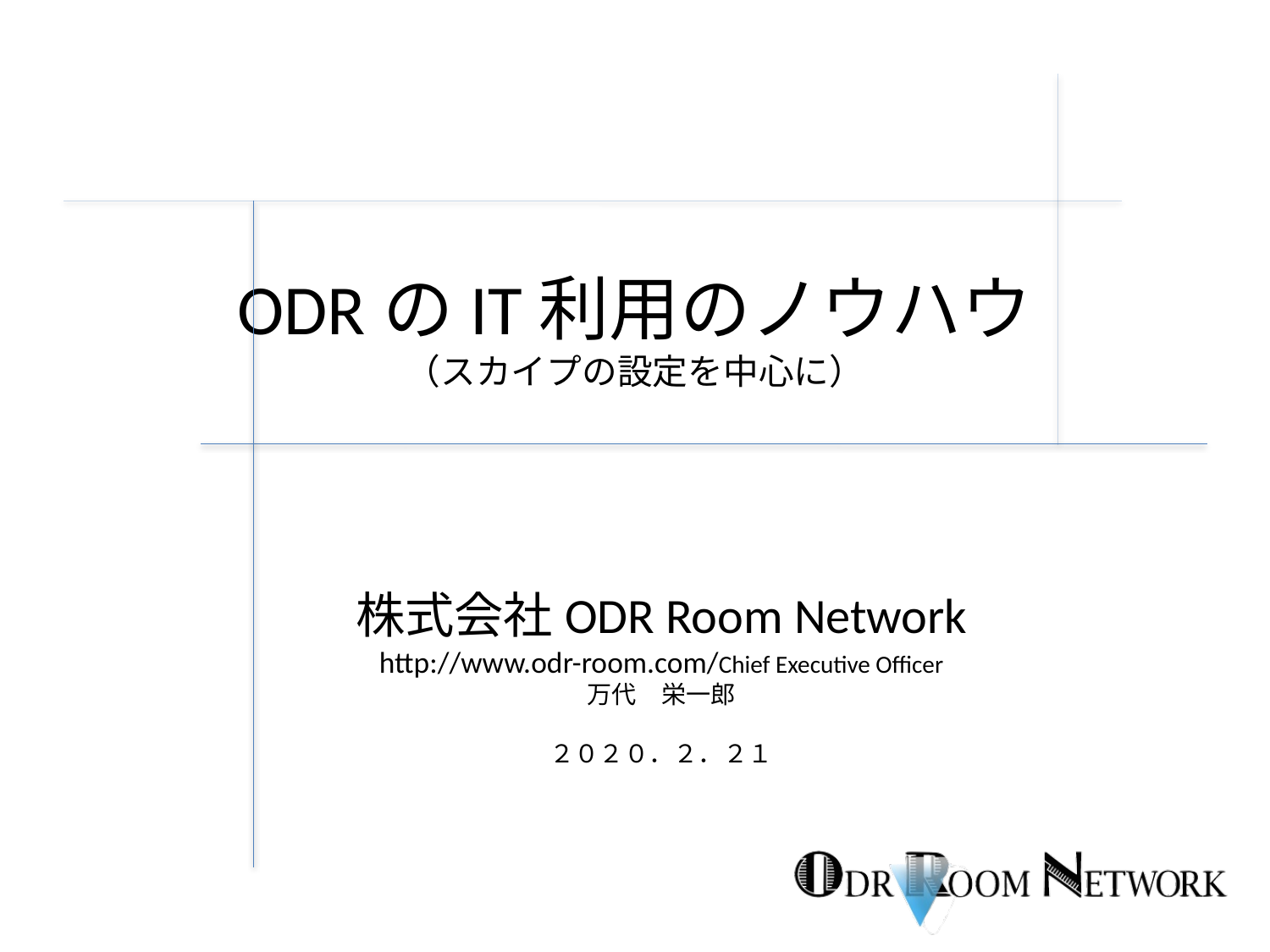

# ODRのIT利用のノウハウ （スカイプの設定を中心に）
株式会社ODR Room Network
http://www.odr-room.com/ Chief Executive Officer
万代　栄一郎

２０２０．２．２１